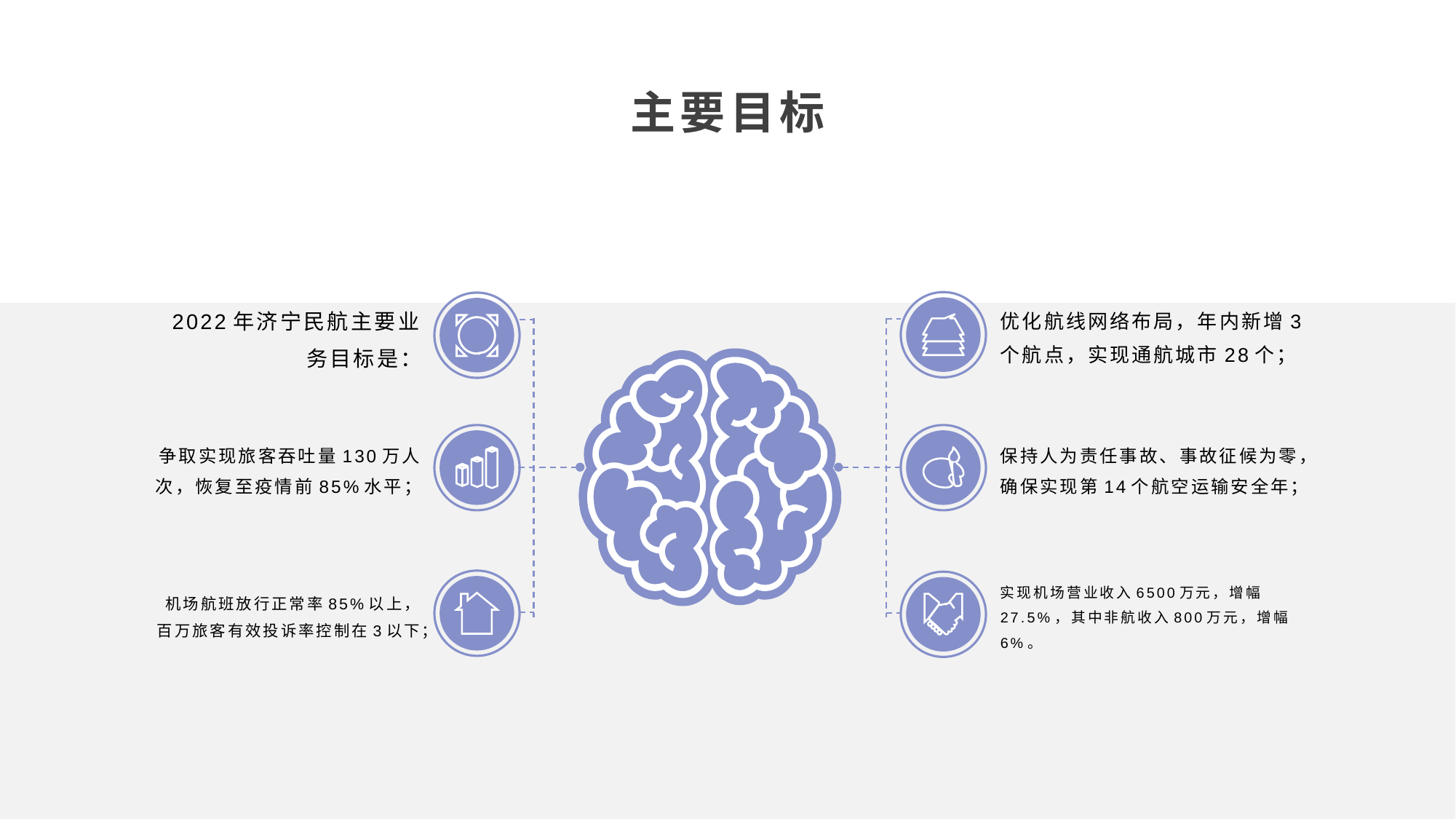

主要目标
优化航线网络布局，年内新增3个航点，实现通航城市28个；

2022年济宁民航主要业务目标是：

争取实现旅客吞吐量130万人次，恢复至疫情前85%水平；
保持人为责任事故、事故征候为零，确保实现第14个航空运输安全年；

机场航班放行正常率85%以上，百万旅客有效投诉率控制在3以下；

实现机场营业收入6500万元，增幅27.5%，其中非航收入800万元，增幅6%。